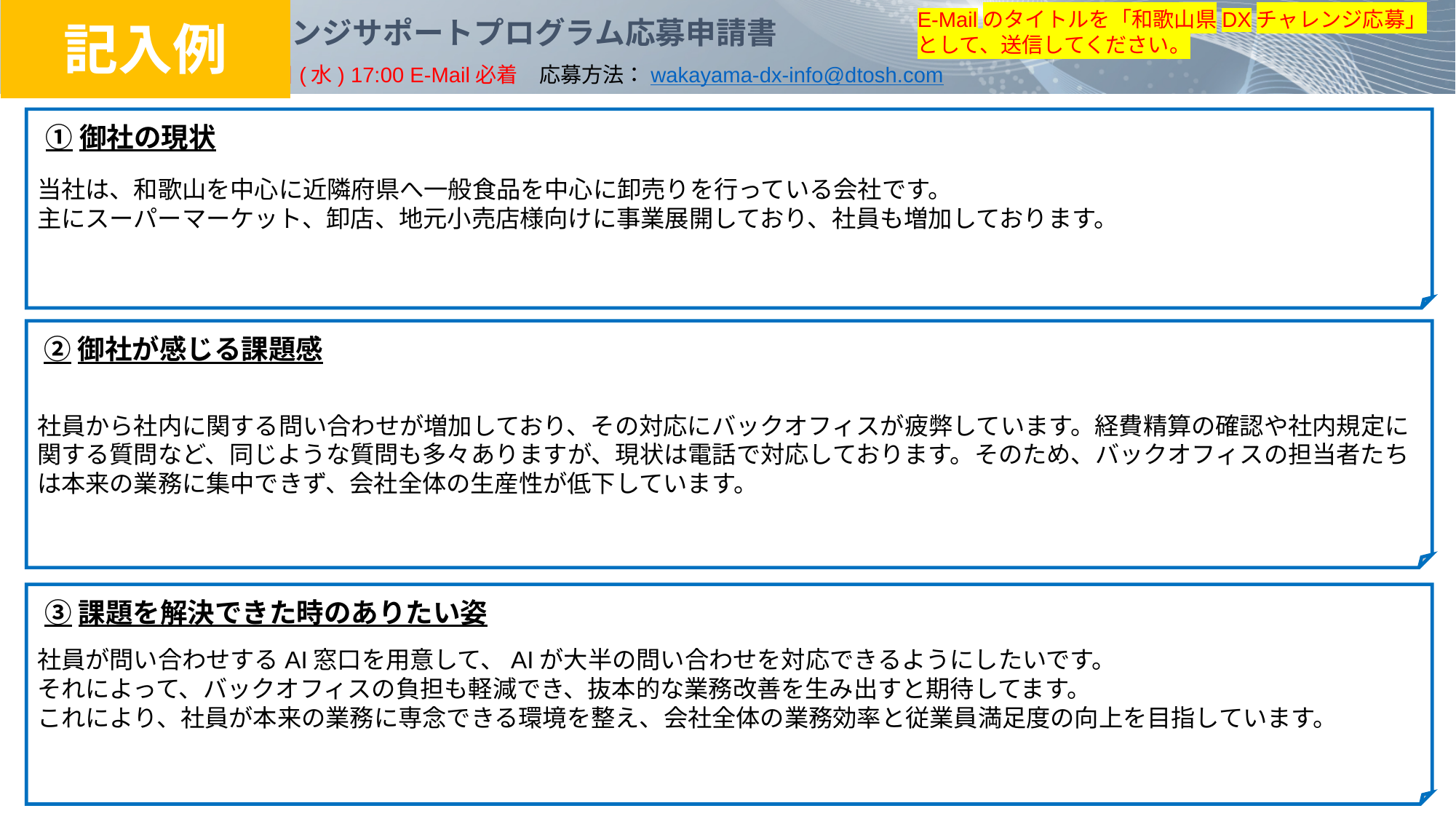

記入例
E-Mailのタイトルを「和歌山県DXチャレンジ応募」
として、送信してください。
# 和歌山県DXチャレンジサポートプログラム応募申請書
応募期限：2024年8月7日(水) 17:00 E-Mail必着　応募方法：wakayama-dx-info@dtosh.com
当社は、和歌山を中心に近隣府県へ一般食品を中心に卸売りを行っている会社です。
主にスーパーマーケット、卸店、地元小売店様向けに事業展開しており、社員も増加しております。
①御社の現状

社員から社内に関する問い合わせが増加しており、その対応にバックオフィスが疲弊しています。経費精算の確認や社内規定に関する質問など、同じような質問も多々ありますが、現状は電話で対応しております。そのため、バックオフィスの担当者たちは本来の業務に集中できず、会社全体の生産性が低下しています。
②御社が感じる課題感
社員が問い合わせするAI窓口を用意して、AIが大半の問い合わせを対応できるようにしたいです。
それによって、バックオフィスの負担も軽減でき、抜本的な業務改善を生み出すと期待してます。
これにより、社員が本来の業務に専念できる環境を整え、会社全体の業務効率と従業員満足度の向上を目指しています。
③課題を解決できた時のありたい姿